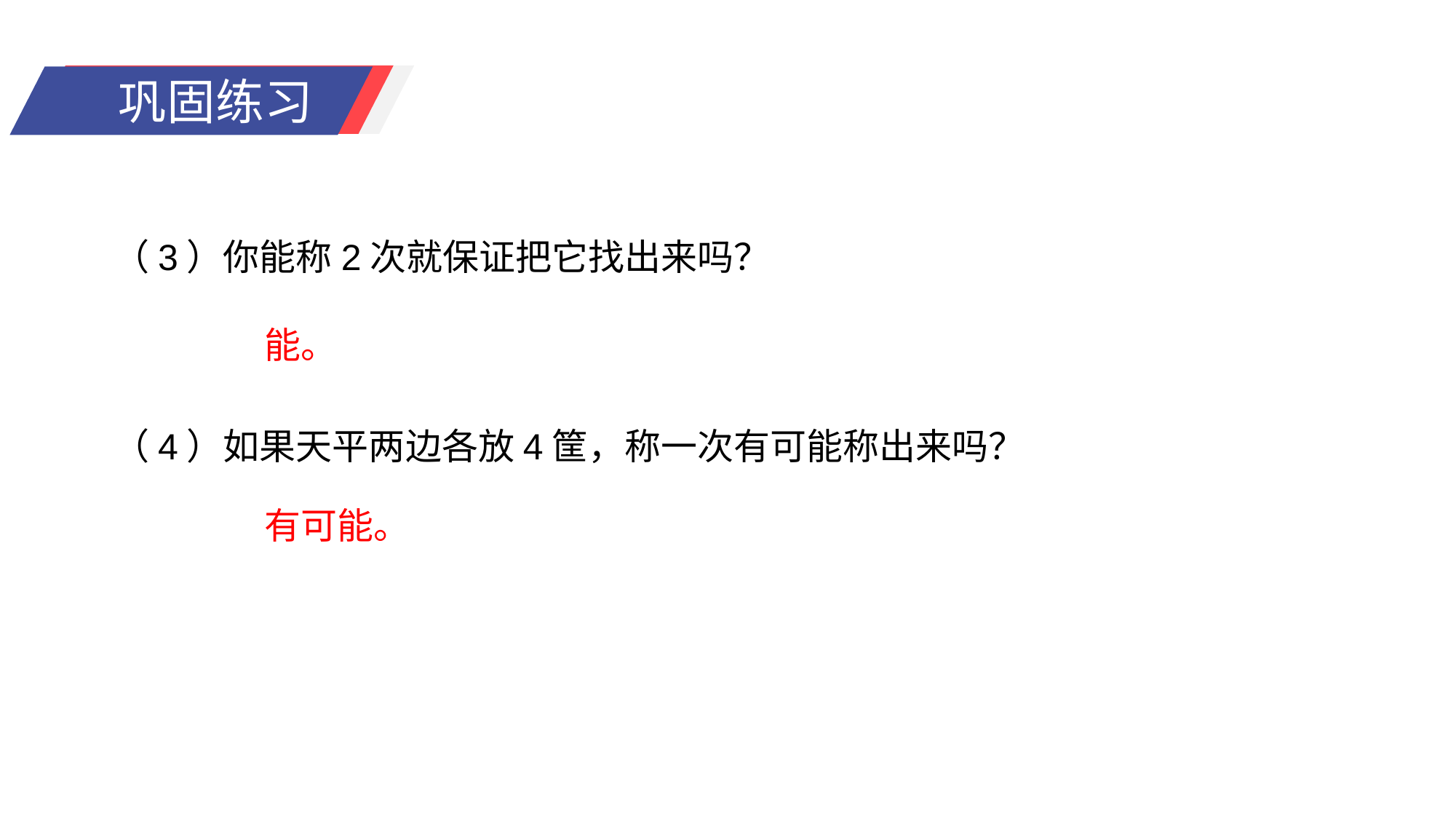

（3）你能称2次就保证把它找出来吗？
能。
    （4）如果天平两边各放4筐，称一次有可能称出来吗？
有可能。